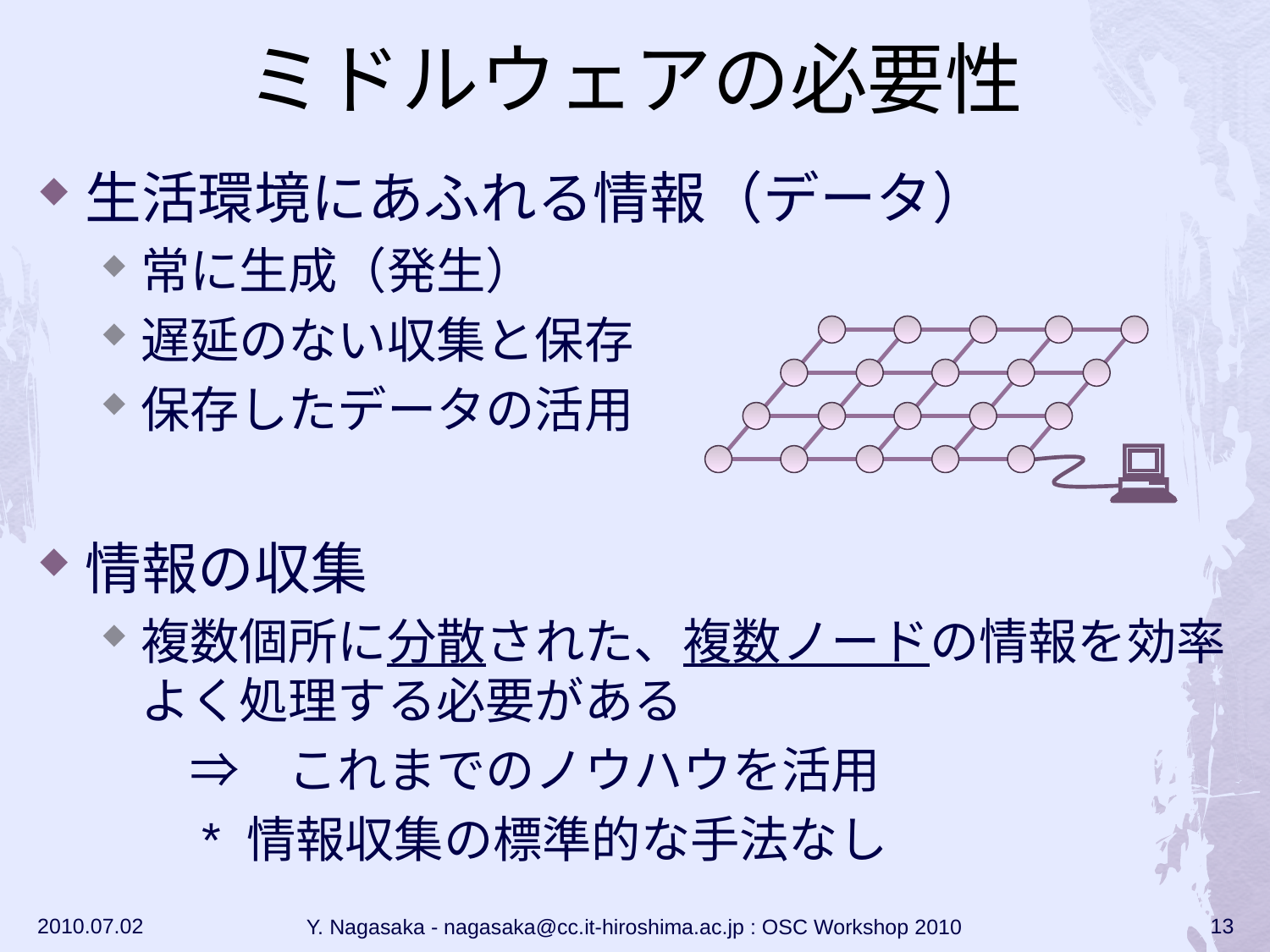

# ミドルウェアの必要性
生活環境にあふれる情報（データ）
常に生成（発生）
遅延のない収集と保存
保存したデータの活用

情報の収集
複数個所に分散された、複数ノードの情報を効率よく処理する必要がある
	　⇒　これまでのノウハウを活用
	　* 情報収集の標準的な手法なし

2010.07.02
Y. Nagasaka - nagasaka@cc.it-hiroshima.ac.jp : OSC Workshop 2010
13